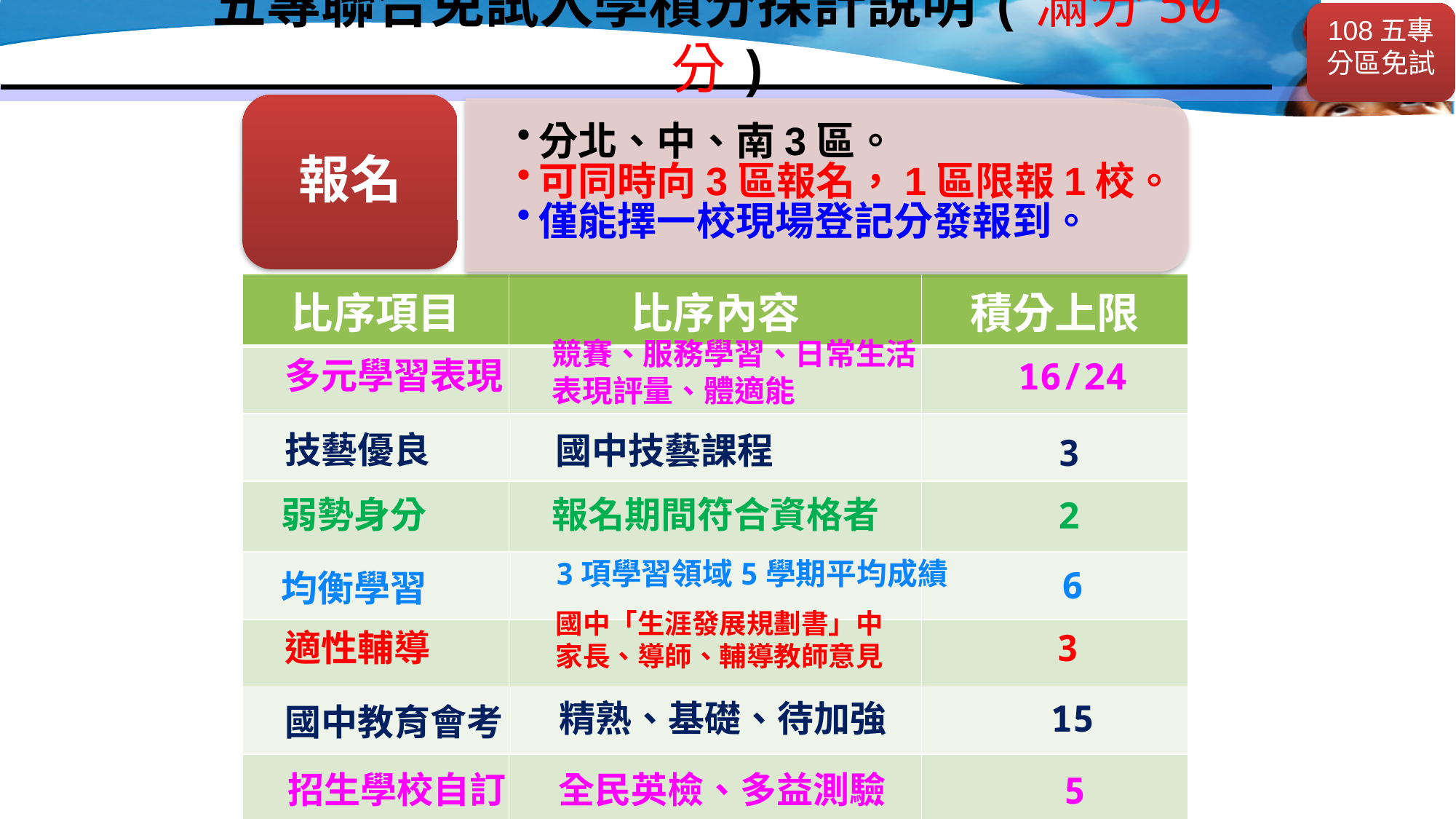

108五專分區免試
五專聯合免試入學積分採計說明(滿分50分)

報名

分北、中、南3區。
可同時向3區報名，1區限報1校。
僅能擇一校現場登記分發報到。
| 比序項目 | 比序內容 | 積分上限 |
| --- | --- | --- |
|  |  |  |
|  |  |  |
|  |  |  |
|  |  |  |
|  |  |  |
|  |  |  |
|  |  |  |

競賽、服務學習、日常生活表現評量、體適能

多元學習表現

16/24

技藝優良

國中技藝課程

3

弱勢身分

報名期間符合資格者

2

3項學習領域5學期平均成績

6

均衡學習

國中「生涯發展規劃書」中
家長、導師、輔導教師意見

3

適性輔導

精熟、基礎、待加強

15

國中教育會考

招生學校自訂

全民英檢、多益測驗

5